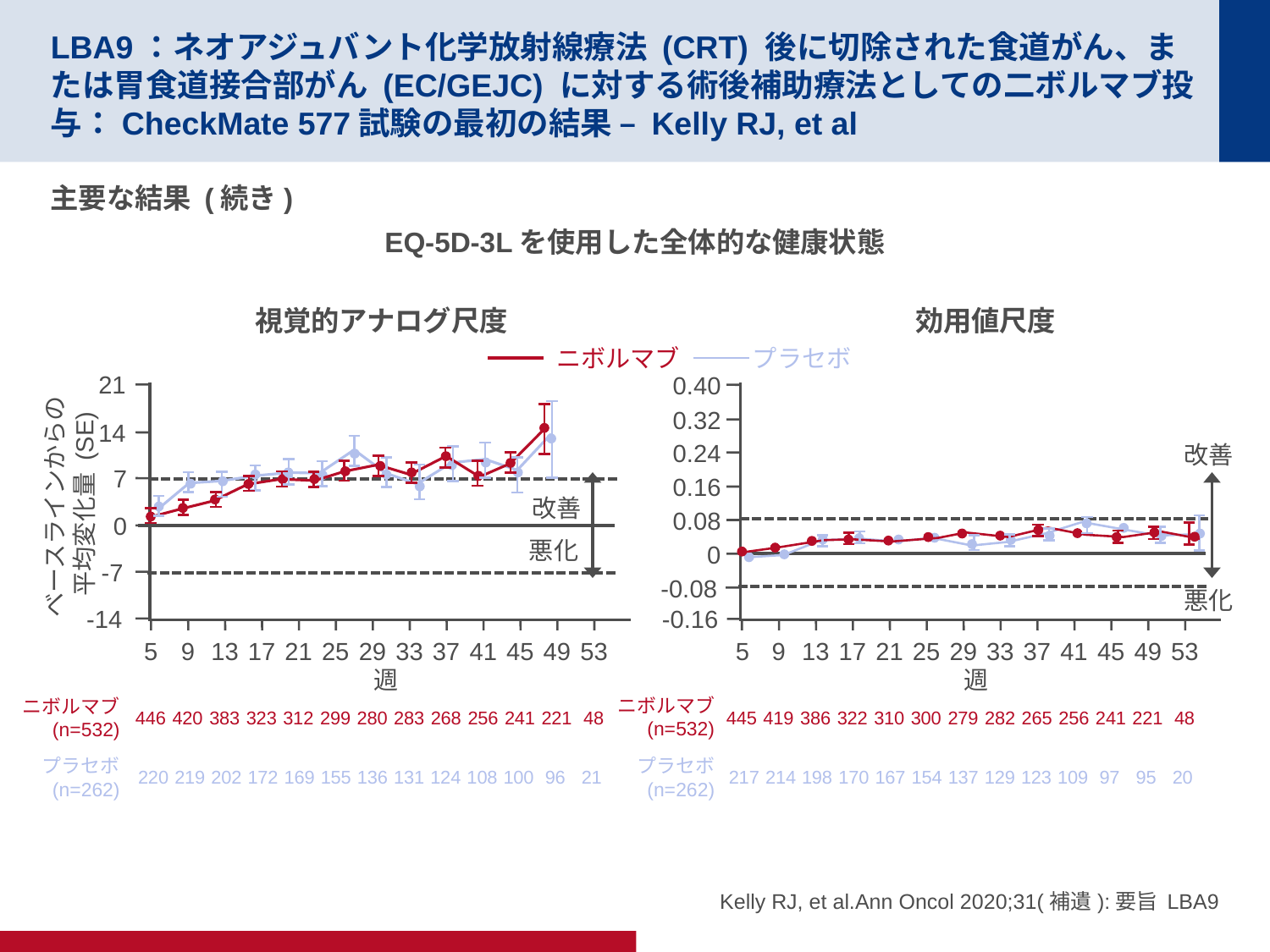

# LBA9：ネオアジュバント化学放射線療法 (CRT) 後に切除された食道がん、または胃食道接合部がん (EC/GEJC) に対する術後補助療法としての二ボルマブ投与：CheckMate 577試験の最初の結果 – Kelly RJ, et al
主要な結果 (続き)
EQ-5D-3Lを使用した全体的な健康状態
効用値尺度
視覚的アナログ尺度
21

14

7

ベースラインからの
平均変化量 (SE)
0

-7

-14

5
9
13
17
21
25
29
33
37
41
45
49
53
週
ニボルマブ
プラセボ
0.40

0.32

0.24

0.16

0.08

0

-0.08

-0.16

改善

改善

悪化
悪化

5
9
13
17
21
25
29
33
37
41
45
49
53
週
ニボルマブ
(n=532)
ニボルマブ
(n=532)
446
420
383
323
312
299
280
283
268
256
241
221
48
445
419
386
322
310
300
279
282
265
256
241
221
48
プラセボ
(n=262)
プラセボ
(n=262)
220
219
202
172
169
155
136
131
124
108
100
96
21
217
214
198
170
167
154
137
129
123
109
97
95
20
Kelly RJ, et al.Ann Oncol 2020;31(補遺):要旨 LBA9